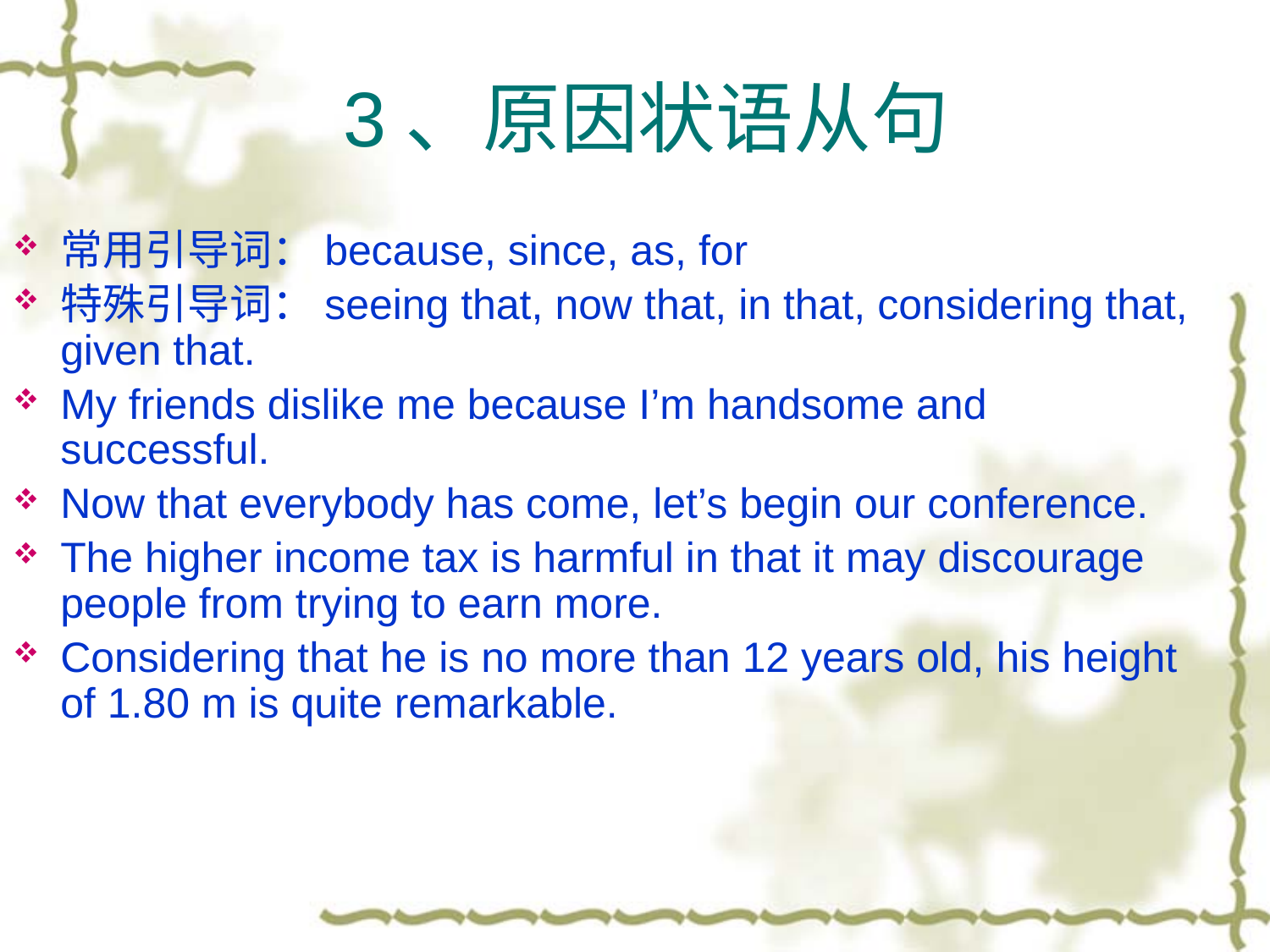

3、原因状语从句
常用引导词：because, since, as, for
特殊引导词：seeing that, now that, in that, considering that, given that.
My friends dislike me because I’m handsome and successful.
Now that everybody has come, let’s begin our conference.
The higher income tax is harmful in that it may discourage people from trying to earn more.
Considering that he is no more than 12 years old, his height of 1.80 m is quite remarkable.